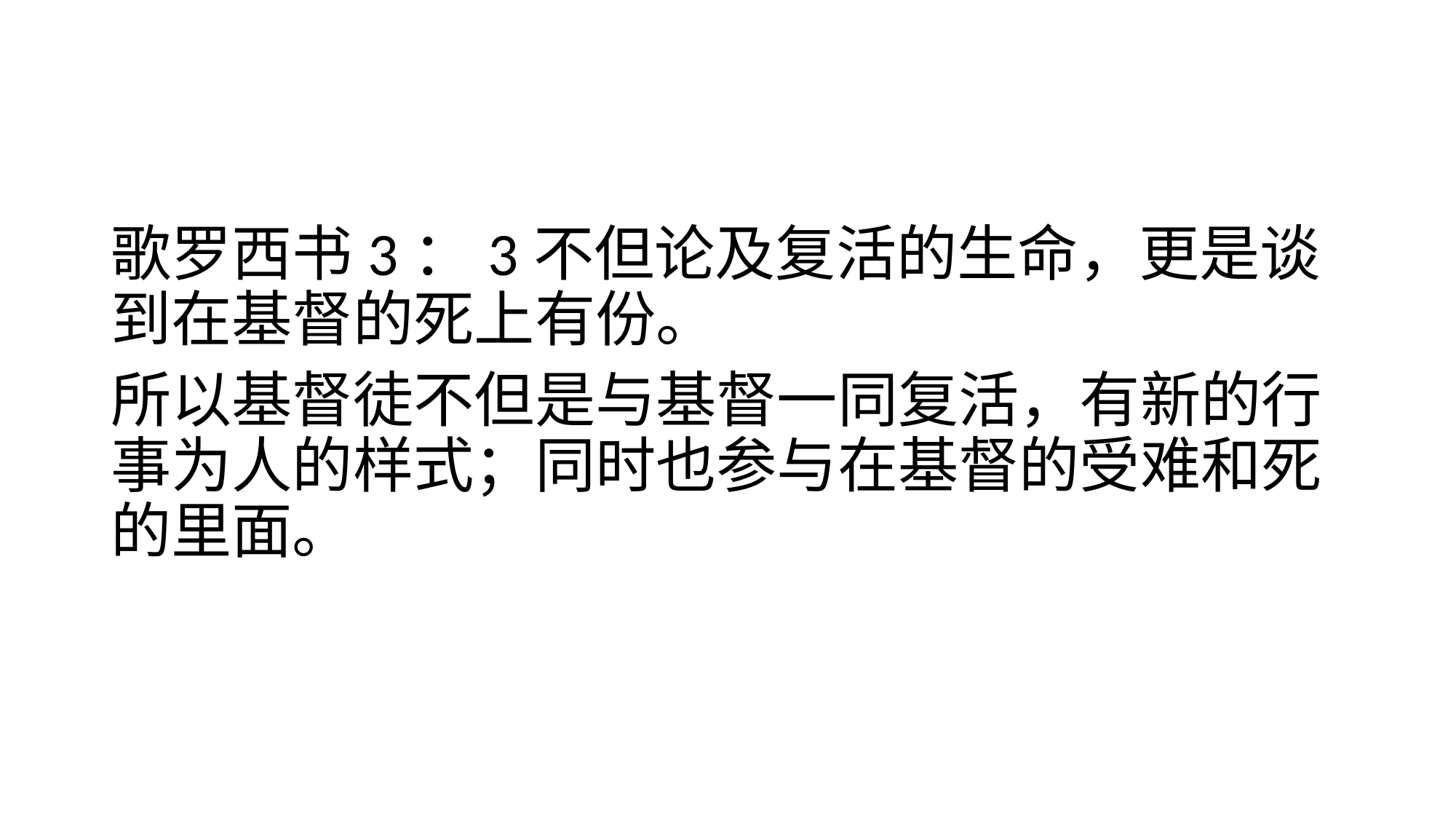

#
歌罗西书3：3不但论及复活的生命，更是谈到在基督的死上有份。
所以基督徒不但是与基督一同复活，有新的行事为人的样式；同时也参与在基督的受难和死的里面。